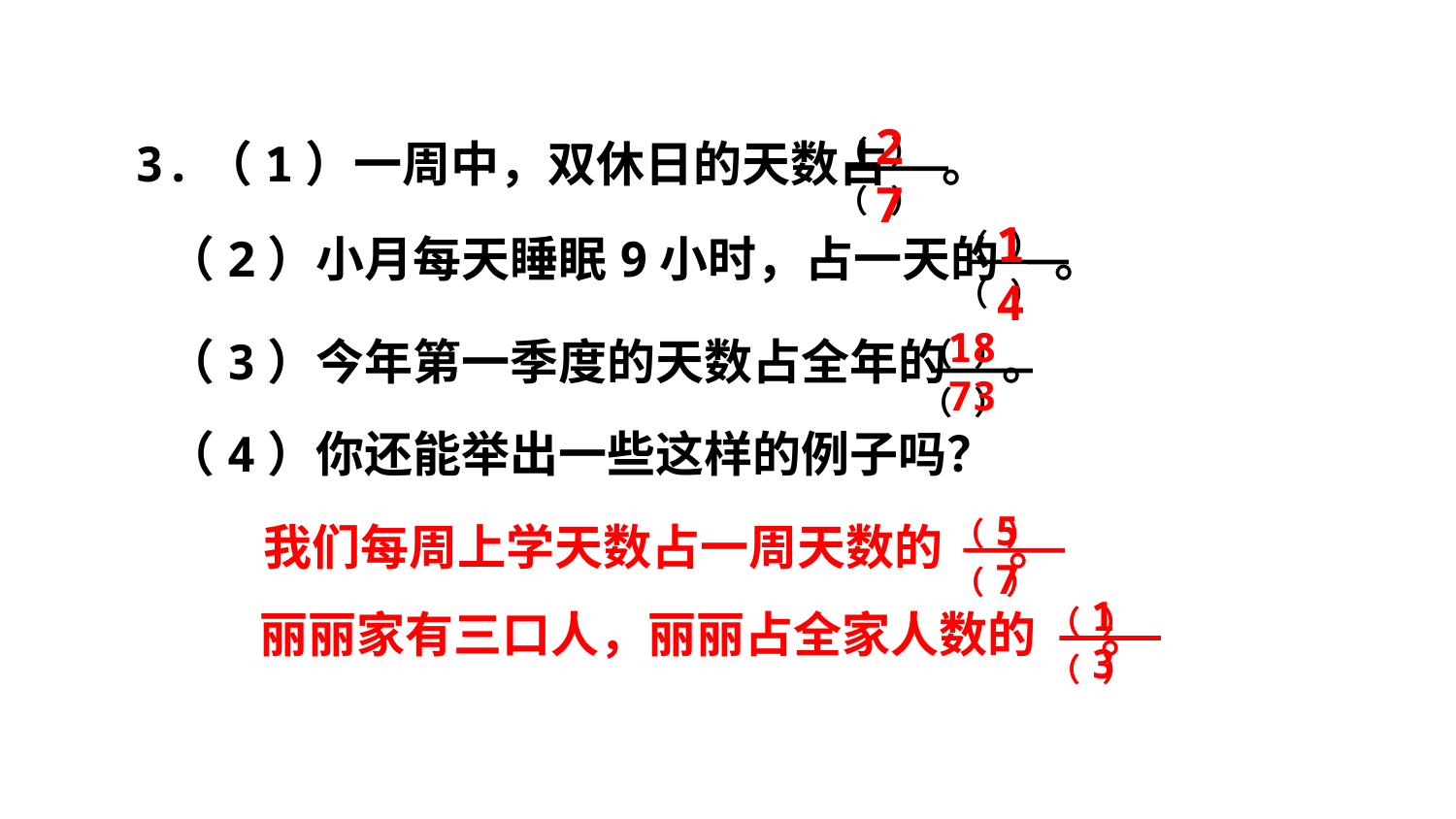

2
7
（   ）
（   ）

3.（1）一周中，双休日的天数占     。
1
4
（   ）
（   ）

（2）小月每天睡眠9小时，占一天的     。
18
73
（   ）
（   ）

（3）今年第一季度的天数占全年的     。
（4）你还能举出一些这样的例子吗？
（   ）
（   ）

5
7
我们每周上学天数占一周天数的      。
1
3
（   ）
（   ）

丽丽家有三口人，丽丽占全家人数的      。